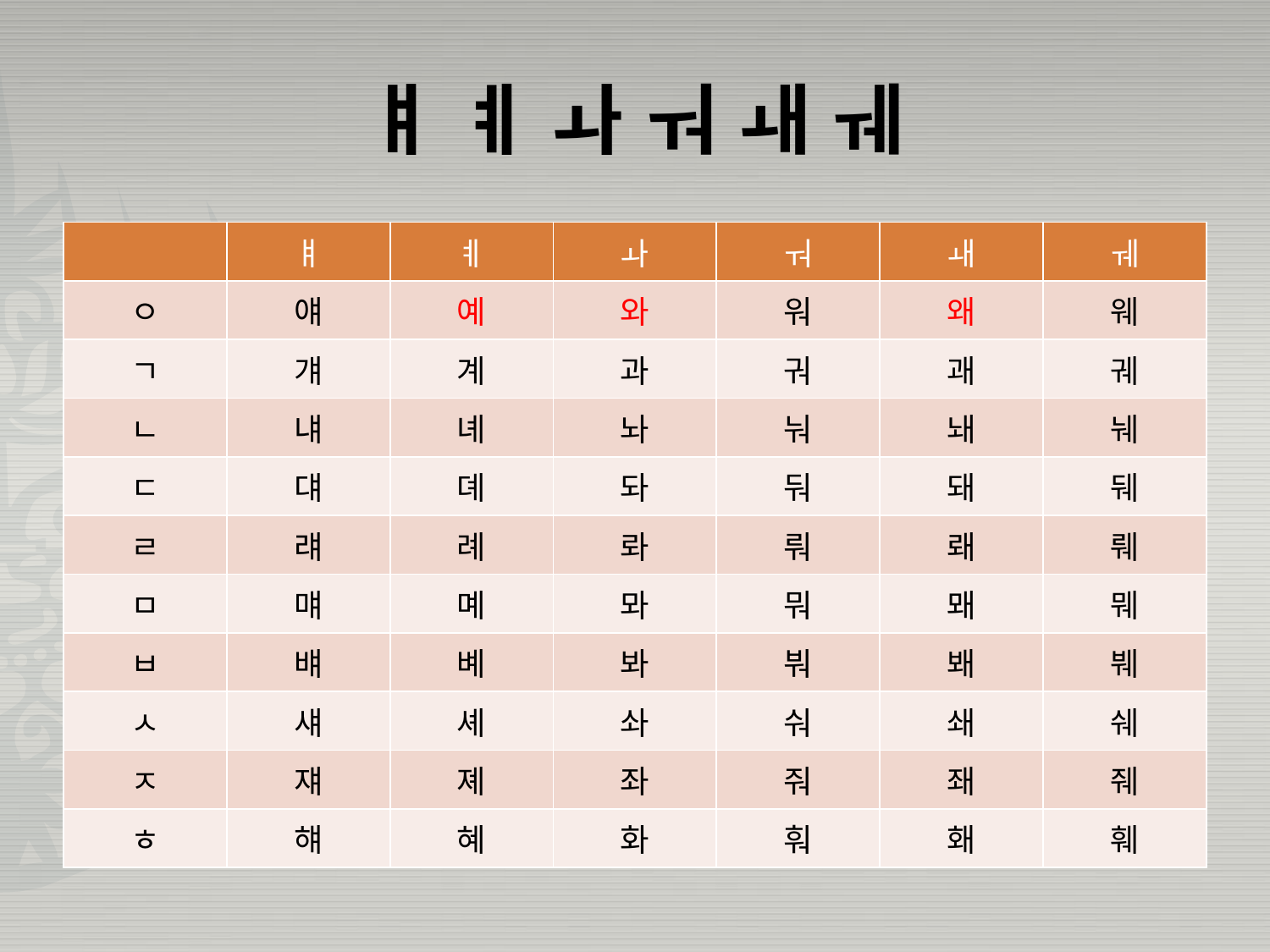

# ㅒ ㅖ ㅘ ㅝ ㅙ ㅞ
|  | ㅒ | ㅖ | ㅘ | ㅝ | ㅙ | ㅞ |
| --- | --- | --- | --- | --- | --- | --- |
| ㅇ | 얘 | 예 | 와 | 워 | 왜 | 웨 |
| ㄱ | 걔 | 계 | 과 | 궈 | 괘 | 궤 |
| ㄴ | 냬 | 녜 | 놔 | 눠 | 놰 | 눼 |
| ㄷ | 댸 | 뎨 | 돠 | 둬 | 돼 | 뒈 |
| ㄹ | 럐 | 례 | 롸 | 뤄 | 뢔 | 뤠 |
| ㅁ | 먜 | 몌 | 뫄 | 뭐 | 뫠 | 뭬 |
| ㅂ | 뱨 | 볘 | 봐 | 붜 | 봬 | 붸 |
| ㅅ | 섀 | 셰 | 솨 | 숴 | 쇄 | 쉐 |
| ㅈ | 쟤 | 졔 | 좌 | 줘 | 좨 | 줴 |
| ㅎ | 햬 | 혜 | 화 | 훠 | 홰 | 훼 |